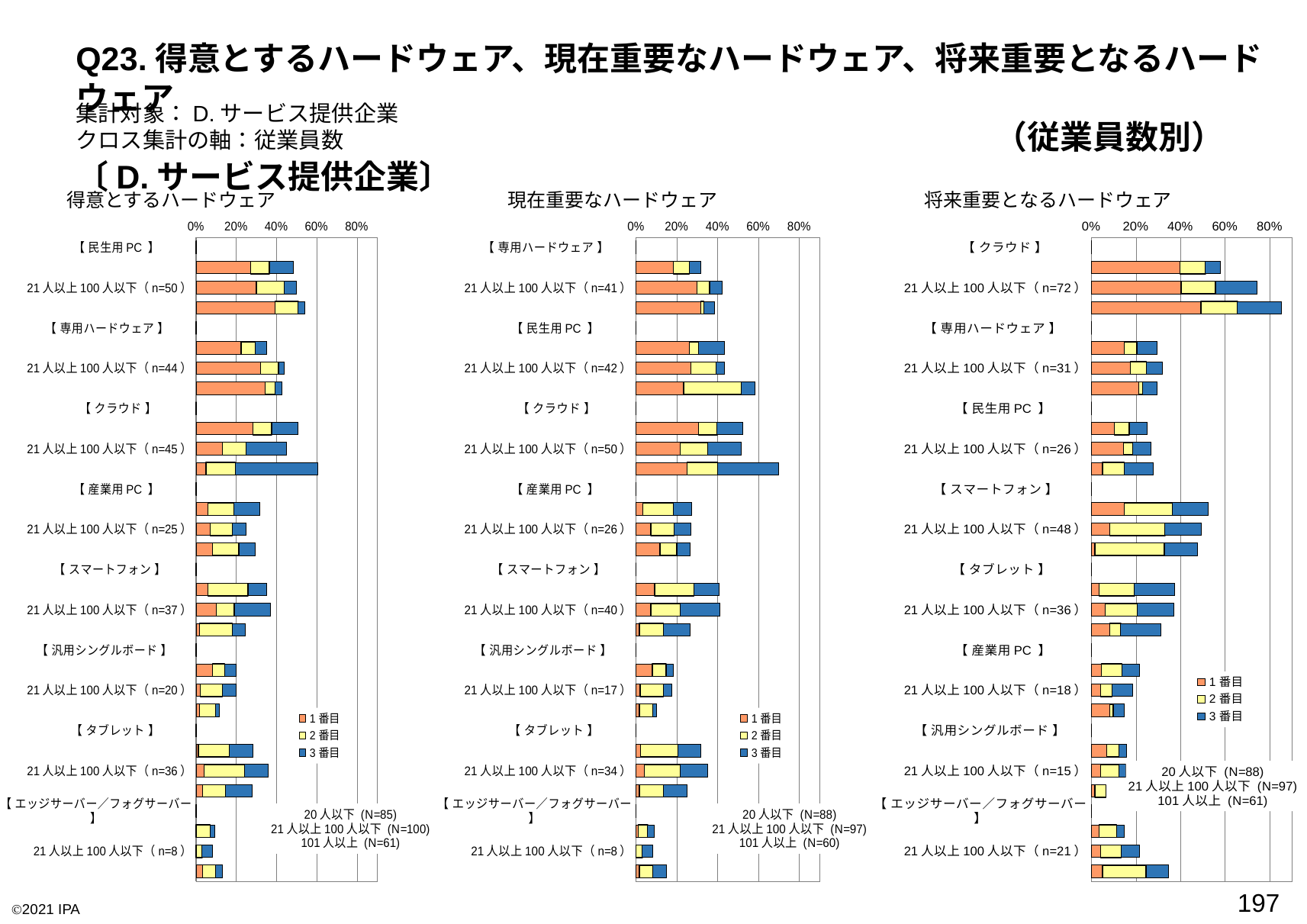

Q23.得意とするハードウェア、現在重要なハードウェア、将来重要となるハードウェア
　　　　　　　　　　　　　　　　　　　　　　　　　　　　（従業員数別） 〔D.サービス提供企業〕
集計対象：D.サービス提供企業
クロス集計の軸：従業員数
得意とするハードウェア
現在重要なハードウェア
将来重要となるハードウェア

### Chart:

| Category | 1番目 | 2番目 | 3番目 |
|---|---|---|---|
| 【 民生用PC 】           | 0.0 | 0.0 | 0.0 |
| 20人以下（n=41） | 0.27058823529411763 | 0.09411764705882353 | 0.11764705882352941 |
| 21人以上100人以下（n=50） | 0.3 | 0.14 | 0.06 |
| 101人以上（n=33） | 0.39344262295081966 | 0.11475409836065574 | 0.03278688524590164 |
| 【 専用ハードウェア 】        | 0.0 | 0.0 | 0.0 |
| 20人以下（n=30） | 0.2235294117647059 | 0.07058823529411765 | 0.058823529411764705 |
| 21人以上100人以下（n=44） | 0.32 | 0.09 | 0.03 |
| 101人以上（n=26） | 0.3442622950819672 | 0.04918032786885246 | 0.03278688524590164 |
| 【 クラウド 】            | 0.0 | 0.0 | 0.0 |
| 20人以下（n=43） | 0.2823529411764706 | 0.09411764705882353 | 0.12941176470588237 |
| 21人以上100人以下（n=45） | 0.13 | 0.12 | 0.2 |
| 101人以上（n=37） | 0.04918032786885246 | 0.14754098360655737 | 0.4098360655737705 |
| 【 産業用PC 】           | 0.0 | 0.0 | 0.0 |
| 20人以下（n=27） | 0.058823529411764705 | 0.12941176470588237 | 0.12941176470588237 |
| 21人以上100人以下（n=25） | 0.07 | 0.11 | 0.07 |
| 101人以上（n=18） | 0.08196721311475409 | 0.13114754098360656 | 0.08196721311475409 |
| 【 スマートフォン 】         | 0.0 | 0.0 | 0.0 |
| 20人以下（n=30） | 0.058823529411764705 | 0.2 | 0.09411764705882353 |
| 21人以上100人以下（n=37） | 0.1 | 0.09 | 0.18 |
| 101人以上（n=15） | 0.01639344262295082 | 0.16393442622950818 | 0.06557377049180328 |
| 【 汎用シングルボード 】       | 0.0 | 0.0 | 0.0 |
| 20人以下（n=17） | 0.08235294117647059 | 0.058823529411764705 | 0.058823529411764705 |
| 21人以上100人以下（n=20） | 0.02 | 0.11 | 0.07 |
| 101人以上（n=7） | 0.01639344262295082 | 0.08196721311475409 | 0.01639344262295082 |
| 【 タブレット 】           | 0.0 | 0.0 | 0.0 |
| 20人以下（n=24） | 0.011764705882352941 | 0.15294117647058825 | 0.11764705882352941 |
| 21人以上100人以下（n=36） | 0.04 | 0.2 | 0.12 |
| 101人以上（n=17） | 0.03278688524590164 | 0.11475409836065574 | 0.13114754098360656 |
| 【 エッジサーバー／フォグサーバー 】 | 0.0 | 0.0 | 0.0 |
| 20人以下（n=8） | 0.0 | 0.07058823529411765 | 0.023529411764705882 |
| 21人以上100人以下（n=8） | 0.0 | 0.03 | 0.05 |
| 101人以上（n=8） | 0.03278688524590164 | 0.06557377049180328 | 0.03278688524590164 |

### Chart:

| Category | 1番目 | 2番目 | 3番目 |
|---|---|---|---|
| 【 専用ハードウェア 】        | 0.0 | 0.0 | 0.0 |
| 20人以下（n=28） | 0.18181818181818182 | 0.07954545454545454 | 0.056818181818181816 |
| 21人以上100人以下（n=41） | 0.29896907216494845 | 0.061855670103092786 | 0.061855670103092786 |
| 101人以上（n=23） | 0.31666666666666665 | 0.016666666666666666 | 0.05 |
| 【 民生用PC 】           | 0.0 | 0.0 | 0.0 |
| 20人以下（n=38） | 0.26136363636363635 | 0.045454545454545456 | 0.125 |
| 21人以上100人以下（n=42） | 0.26804123711340205 | 0.12371134020618557 | 0.041237113402061855 |
| 101人以上（n=35） | 0.23333333333333334 | 0.2833333333333333 | 0.06666666666666667 |
| 【 クラウド 】            | 0.0 | 0.0 | 0.0 |
| 20人以下（n=46） | 0.3068181818181818 | 0.09090909090909091 | 0.125 |
| 21人以上100人以下（n=50） | 0.21649484536082475 | 0.13402061855670103 | 0.16494845360824742 |
| 101人以上（n=42） | 0.25 | 0.15 | 0.3 |
| 【 産業用PC 】           | 0.0 | 0.0 | 0.0 |
| 20人以下（n=24） | 0.03409090909090909 | 0.14772727272727273 | 0.09090909090909091 |
| 21人以上100人以下（n=26） | 0.07216494845360824 | 0.1134020618556701 | 0.08247422680412371 |
| 101人以上（n=16） | 0.11666666666666667 | 0.08333333333333333 | 0.06666666666666667 |
| 【 スマートフォン 】         | 0.0 | 0.0 | 0.0 |
| 20人以下（n=36） | 0.09090909090909091 | 0.19318181818181818 | 0.125 |
| 21人以上100人以下（n=40） | 0.07216494845360824 | 0.14432989690721648 | 0.1958762886597938 |
| 101人以上（n=16） | 0.016666666666666666 | 0.11666666666666667 | 0.13333333333333333 |
| 【 汎用シングルボード 】       | 0.0 | 0.0 | 0.0 |
| 20人以下（n=16） | 0.07954545454545454 | 0.06818181818181818 | 0.03409090909090909 |
| 21人以上100人以下（n=17） | 0.020618556701030927 | 0.1134020618556701 | 0.041237113402061855 |
| 101人以上（n=6） | 0.016666666666666666 | 0.06666666666666667 | 0.016666666666666666 |
| 【 タブレット 】           | 0.0 | 0.0 | 0.0 |
| 20人以下（n=28） | 0.022727272727272728 | 0.18181818181818182 | 0.11363636363636363 |
| 21人以上100人以下（n=34） | 0.041237113402061855 | 0.17525773195876287 | 0.13402061855670103 |
| 101人以上（n=15） | 0.016666666666666666 | 0.11666666666666667 | 0.11666666666666667 |
| 【 エッジサーバー／フォグサーバー 】 | 0.0 | 0.0 | 0.0 |
| 20人以下（n=8） | 0.011363636363636364 | 0.045454545454545456 | 0.03409090909090909 |
| 21人以上100人以下（n=8） | 0.0 | 0.030927835051546393 | 0.05154639175257732 |
| 101人以上（n=9） | 0.016666666666666666 | 0.06666666666666667 | 0.06666666666666667 |

### Chart:

| Category | 1番目 | 2番目 | 3番目 |
|---|---|---|---|
| 【 クラウド 】            | 0.0 | 0.0 | 0.0 |
| 20人以下（n=51） | 0.3977272727272727 | 0.11363636363636363 | 0.06818181818181818 |
| 21人以上100人以下（n=72） | 0.4020618556701031 | 0.15463917525773196 | 0.18556701030927836 |
| 101人以上（n=52） | 0.4918032786885246 | 0.16393442622950818 | 0.19672131147540983 |
| 【 専用ハードウェア 】        | 0.0 | 0.0 | 0.0 |
| 20人以下（n=26） | 0.14772727272727273 | 0.056818181818181816 | 0.09090909090909091 |
| 21人以上100人以下（n=31） | 0.17525773195876287 | 0.07216494845360824 | 0.07216494845360824 |
| 101人以上（n=18） | 0.21311475409836064 | 0.01639344262295082 | 0.06557377049180328 |
| 【 民生用PC 】           | 0.0 | 0.0 | 0.0 |
| 20人以下（n=22） | 0.10227272727272728 | 0.06818181818181818 | 0.07954545454545454 |
| 21人以上100人以下（n=26） | 0.14432989690721648 | 0.041237113402061855 | 0.08247422680412371 |
| 101人以上（n=17） | 0.04918032786885246 | 0.09836065573770492 | 0.13114754098360656 |
| 【 スマートフォン 】         | 0.0 | 0.0 | 0.0 |
| 20人以下（n=46） | 0.14772727272727273 | 0.2159090909090909 | 0.1590909090909091 |
| 21人以上100人以下（n=48） | 0.08247422680412371 | 0.24742268041237114 | 0.16494845360824742 |
| 101人以上（n=29） | 0.01639344262295082 | 0.3114754098360656 | 0.14754098360655737 |
| 【 タブレット 】           | 0.0 | 0.0 | 0.0 |
| 20人以下（n=33） | 0.03409090909090909 | 0.1590909090909091 | 0.18181818181818182 |
| 21人以上100人以下（n=36） | 0.061855670103092786 | 0.14432989690721648 | 0.16494845360824742 |
| 101人以上（n=19） | 0.08196721311475409 | 0.04918032786885246 | 0.18032786885245902 |
| 【 産業用PC 】           | 0.0 | 0.0 | 0.0 |
| 20人以下（n=19） | 0.045454545454545456 | 0.09090909090909091 | 0.07954545454545454 |
| 21人以上100人以下（n=18） | 0.041237113402061855 | 0.05154639175257732 | 0.09278350515463918 |
| 101人以上（n=9） | 0.08196721311475409 | 0.01639344262295082 | 0.04918032786885246 |
| 【 汎用シングルボード 】       | 0.0 | 0.0 | 0.0 |
| 20人以下（n=14） | 0.06818181818181818 | 0.056818181818181816 | 0.03409090909090909 |
| 21人以上100人以下（n=15） | 0.041237113402061855 | 0.08247422680412371 | 0.030927835051546393 |
| 101人以上（n=4） | 0.01639344262295082 | 0.04918032786885246 | 0.0 |
| 【 エッジサーバー／フォグサーバー 】 | 0.0 | 0.0 | 0.0 |
| 20人以下（n=13） | 0.03409090909090909 | 0.07954545454545454 | 0.03409090909090909 |
| 21人以上100人以下（n=21） | 0.041237113402061855 | 0.09278350515463918 | 0.08247422680412371 |
| 101人以上（n=21） | 0.04918032786885246 | 0.19672131147540983 | 0.09836065573770492 |